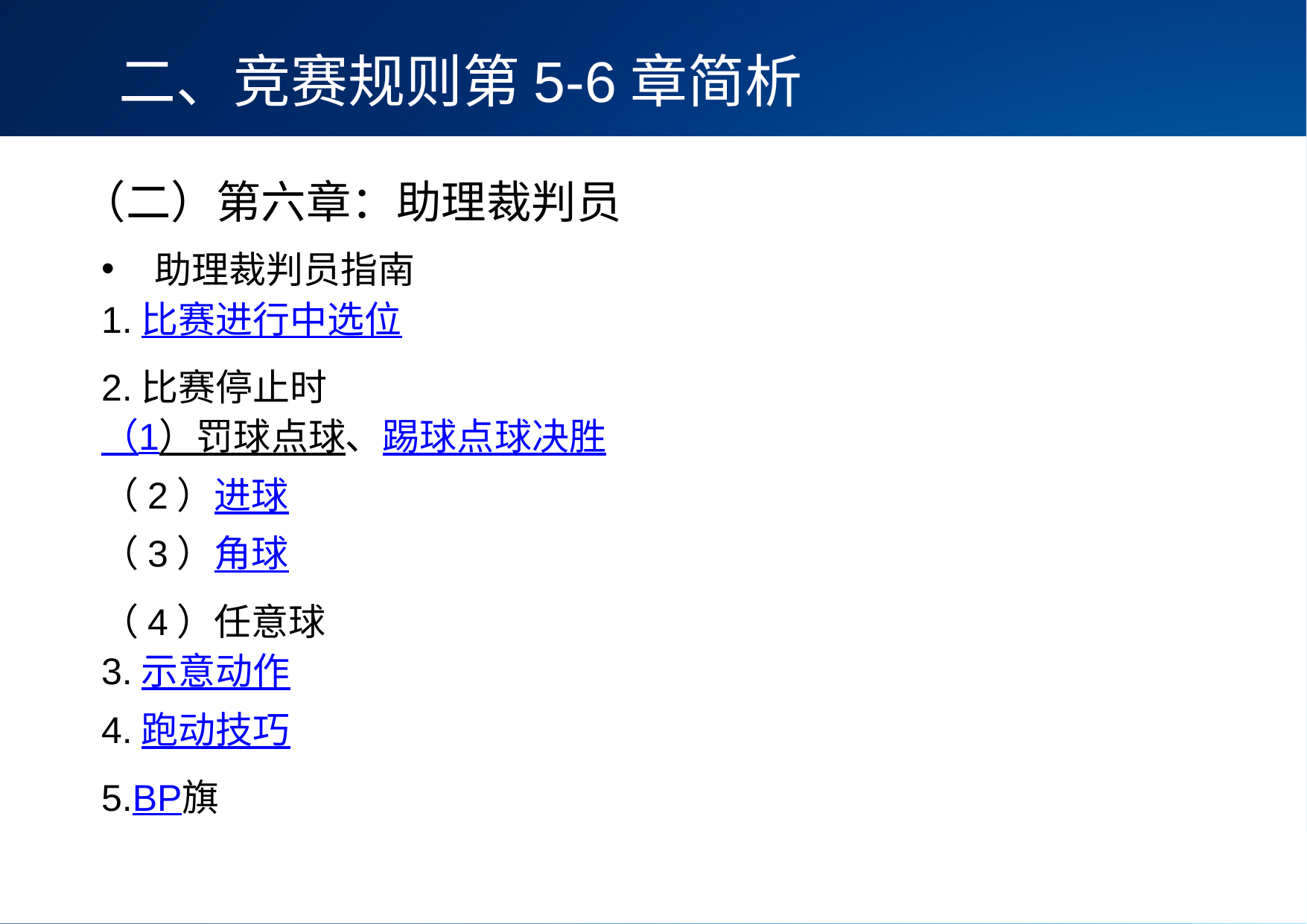

二、竞赛规则第5-6章简析

（二）第六章：助理裁判员
助理裁判员指南
1.比赛进行中选位
2.比赛停止时
（1）罚球点球、踢球点球决胜
（2）进球
（3）角球
（4）任意球
3.示意动作
4.跑动技巧
5.BP旗